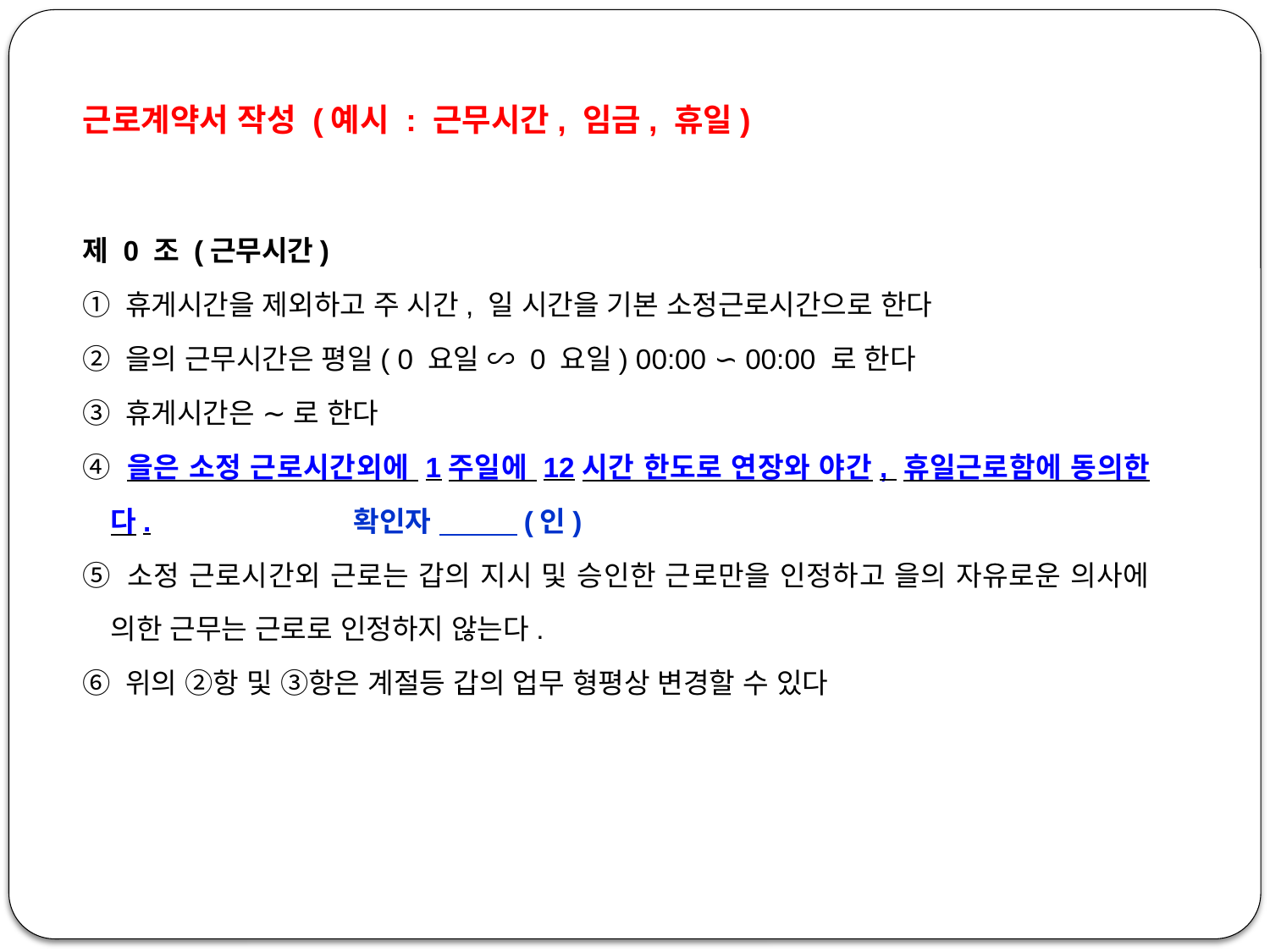

근로계약서 작성 (예시 : 근무시간, 임금, 휴일)

제 0 조 (근무시간)
① 휴게시간을 제외하고 주 시간, 일 시간을 기본 소정근로시간으로 한다
② 을의 근무시간은 평일( 0 요일 ∽ 0 요일) 00:00 ∽ 00:00 로 한다
③ 휴게시간은 ∼ 로 한다
④ 을은 소정 근로시간외에 1주일에 12시간 한도로 연장와 야간, 휴일근로함에 동의한다.                         확인자           (인)
⑤ 소정 근로시간외 근로는 갑의 지시 및 승인한 근로만을 인정하고 을의 자유로운 의사에 의한 근무는 근로로 인정하지 않는다.
⑥ 위의 ②항 및 ③항은 계절등 갑의 업무 형평상 변경할 수 있다